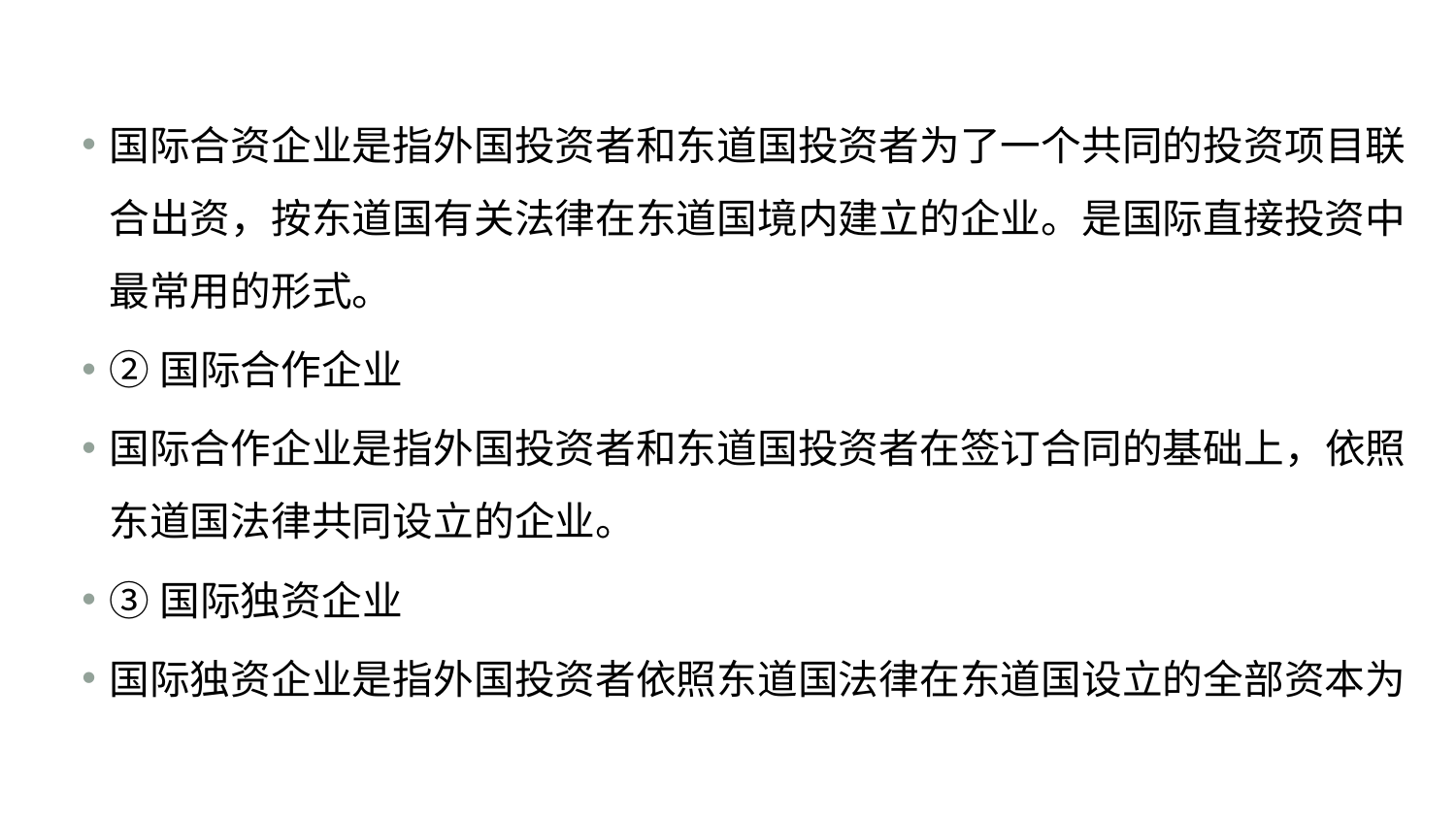

#
国际合资企业是指外国投资者和东道国投资者为了一个共同的投资项目联合出资，按东道国有关法律在东道国境内建立的企业。是国际直接投资中最常用的形式。
②国际合作企业
国际合作企业是指外国投资者和东道国投资者在签订合同的基础上，依照东道国法律共同设立的企业。
③国际独资企业
国际独资企业是指外国投资者依照东道国法律在东道国设立的全部资本为